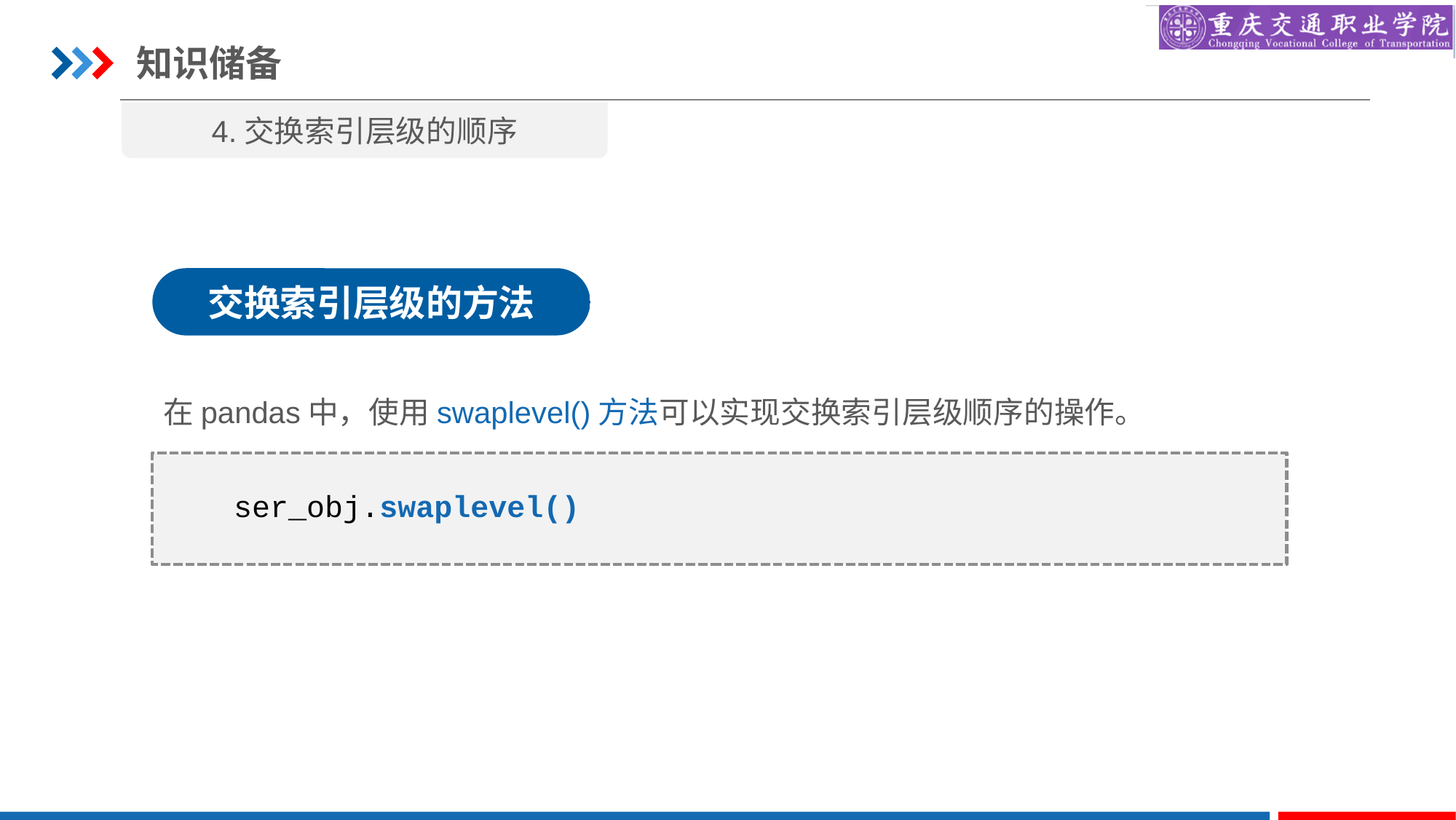

知识储备

4.交换索引层级的顺序
交换索引层级的方法
在pandas中，使用swaplevel()方法可以实现交换索引层级顺序的操作。

ser_obj.swaplevel()